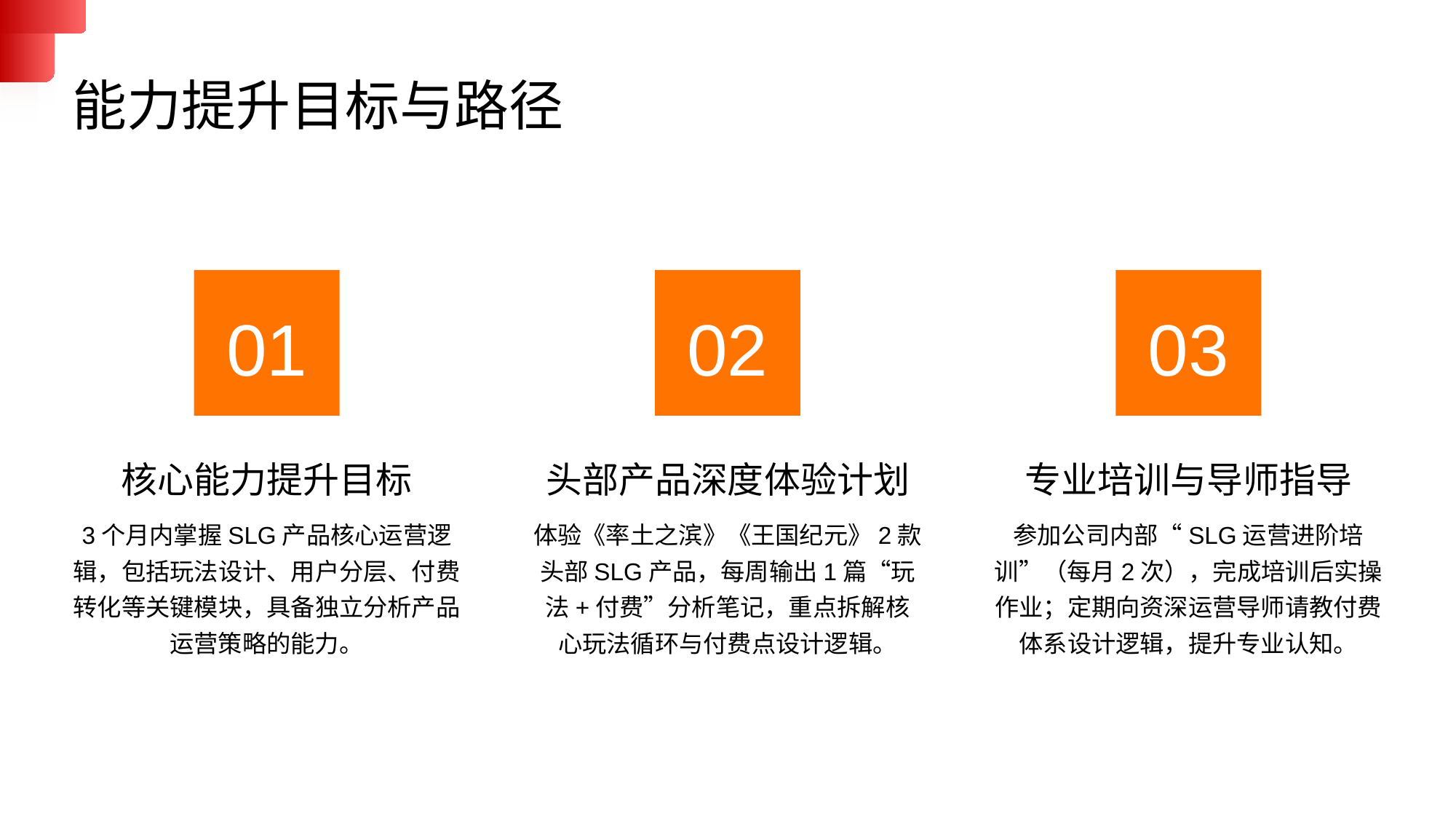

能力提升目标与路径

01
02
03
核心能力提升目标
头部产品深度体验计划
专业培训与导师指导
3个月内掌握SLG产品核心运营逻辑，包括玩法设计、用户分层、付费转化等关键模块，具备独立分析产品运营策略的能力。
体验《率土之滨》《王国纪元》2款头部SLG产品，每周输出1篇“玩法+付费”分析笔记，重点拆解核心玩法循环与付费点设计逻辑。
参加公司内部“SLG运营进阶培训”（每月2次），完成培训后实操作业；定期向资深运营导师请教付费体系设计逻辑，提升专业认知。